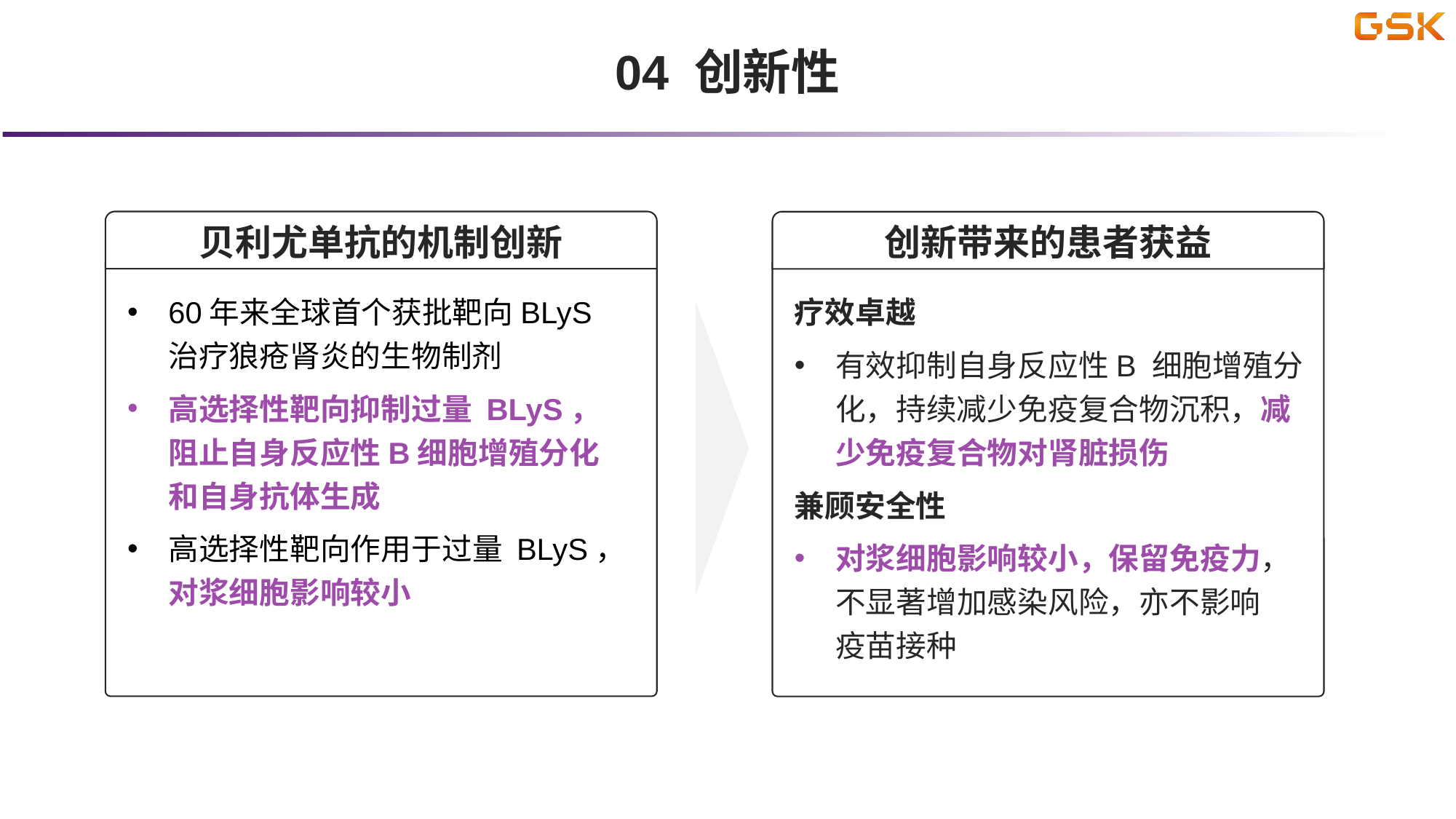

04 创新性

贝利尤单抗的机制创新
创新带来的患者获益

60年来全球首个获批靶向BLyS治疗狼疮肾炎的生物制剂
高选择性靶向抑制过量 BLyS，阻止自身反应性B细胞增殖分化和自身抗体生成
高选择性靶向作用于过量 BLyS，对浆细胞影响较小
疗效卓越
有效抑制自身反应性B 细胞增殖分化，持续减少免疫复合物沉积，减少免疫复合物对肾脏损伤
兼顾安全性
对浆细胞影响较小，保留免疫力，
不显著增加感染风险，亦不影响
疫苗接种